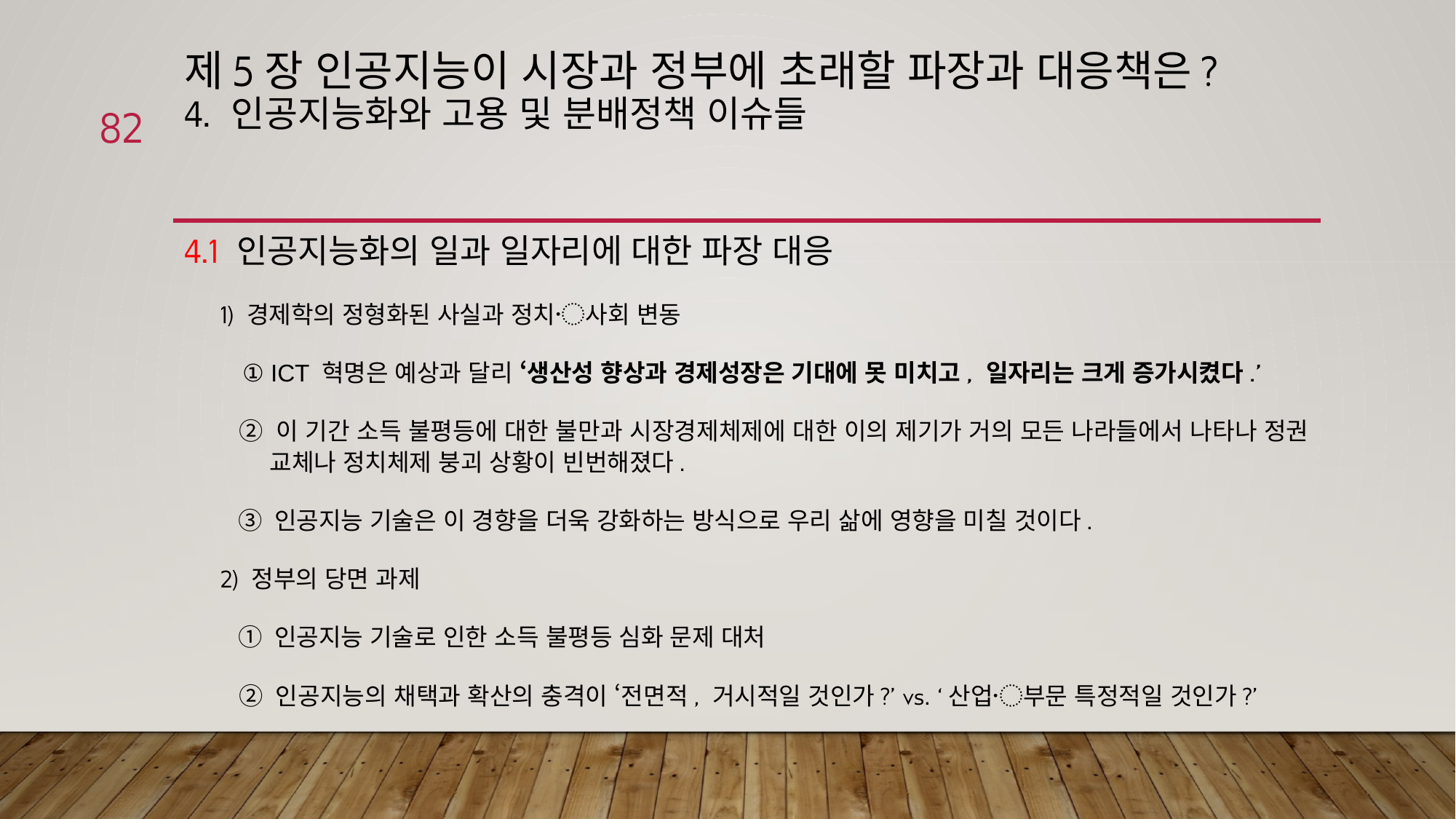

# 제5장 인공지능이 시장과 정부에 초래할 파장과 대응책은? 4. 인공지능화와 고용 및 분배정책 이슈들
82
4.1 인공지능화의 일과 일자리에 대한 파장 대응
     1) 경제학의 정형화된 사실과 정치〮사회 변동
        ① ICT 혁명은 예상과 달리 ‘생산성 향상과 경제성장은 기대에 못 미치고, 일자리는 크게 증가시켰다.’
        ② 이 기간 소득 불평등에 대한 불만과 시장경제체제에 대한 이의 제기가 거의 모든 나라들에서 나타나 정권 교체나 정치체제 붕괴 상황이 빈번해졌다.
        ③ 인공지능 기술은 이 경향을 더욱 강화하는 방식으로 우리 삶에 영향을 미칠 것이다.
     2) 정부의 당면 과제
        ① 인공지능 기술로 인한 소득 불평등 심화 문제 대처
        ② 인공지능의 채택과 확산의 충격이 ‘전면적, 거시적일 것인가?’ vs. ‘산업〮부문 특정적일 것인가?’